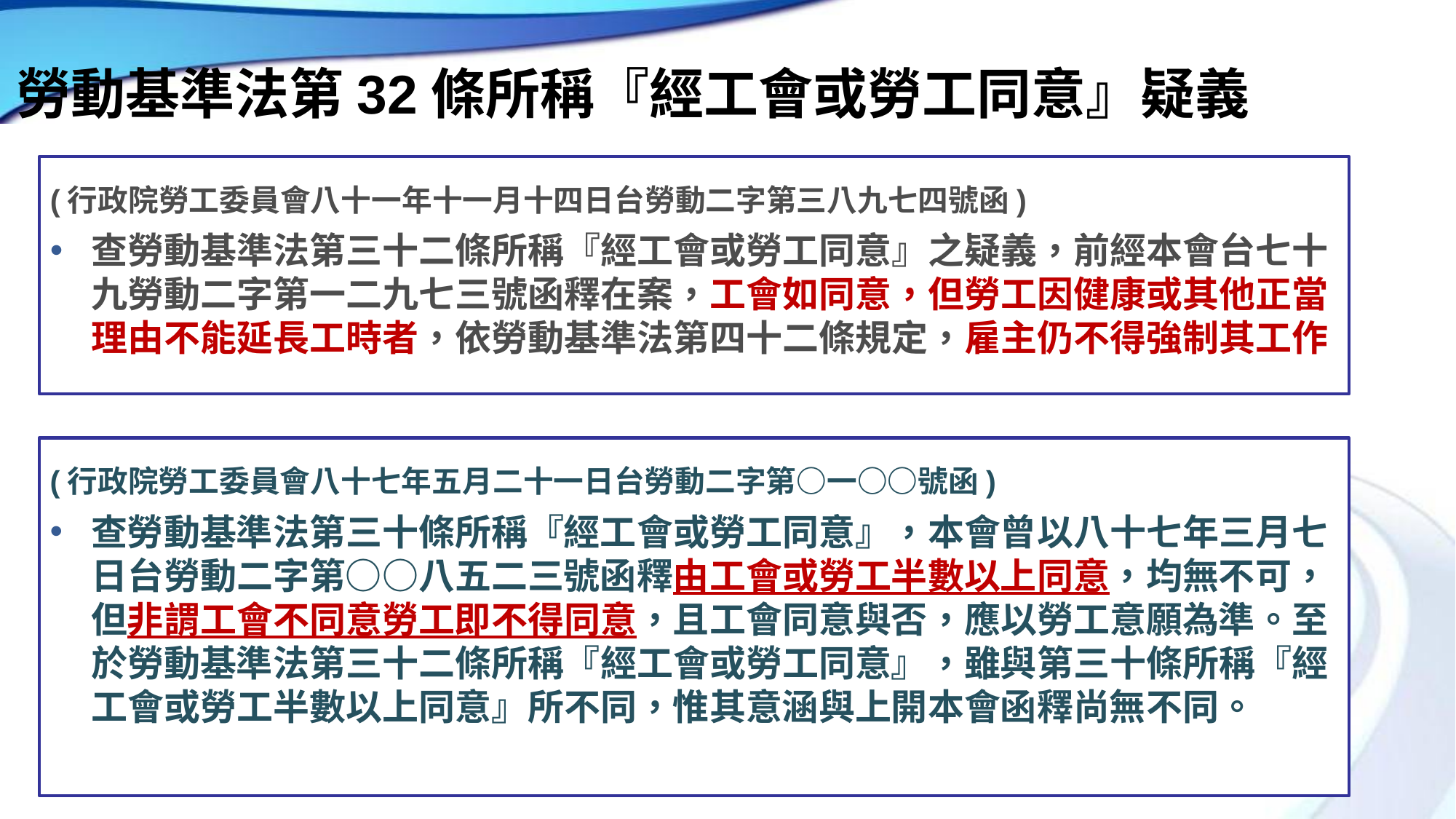

# 勞動基準法第32條所稱『經工會或勞工同意』疑義
(行政院勞工委員會八十一年十一月十四日台勞動二字第三八九七四號函)
查勞動基準法第三十二條所稱『經工會或勞工同意』之疑義，前經本會台七十九勞動二字第一二九七三號函釋在案，工會如同意，但勞工因健康或其他正當理由不能延長工時者，依勞動基準法第四十二條規定，雇主仍不得強制其工作

(行政院勞工委員會八十七年五月二十一日台勞動二字第○一○○號函)
查勞動基準法第三十條所稱『經工會或勞工同意』，本會曾以八十七年三月七日台勞動二字第○○八五二三號函釋由工會或勞工半數以上同意，均無不可，但非謂工會不同意勞工即不得同意，且工會同意與否，應以勞工意願為準。至於勞動基準法第三十二條所稱『經工會或勞工同意』，雖與第三十條所稱『經工會或勞工半數以上同意』所不同，惟其意涵與上開本會函釋尚無不同。